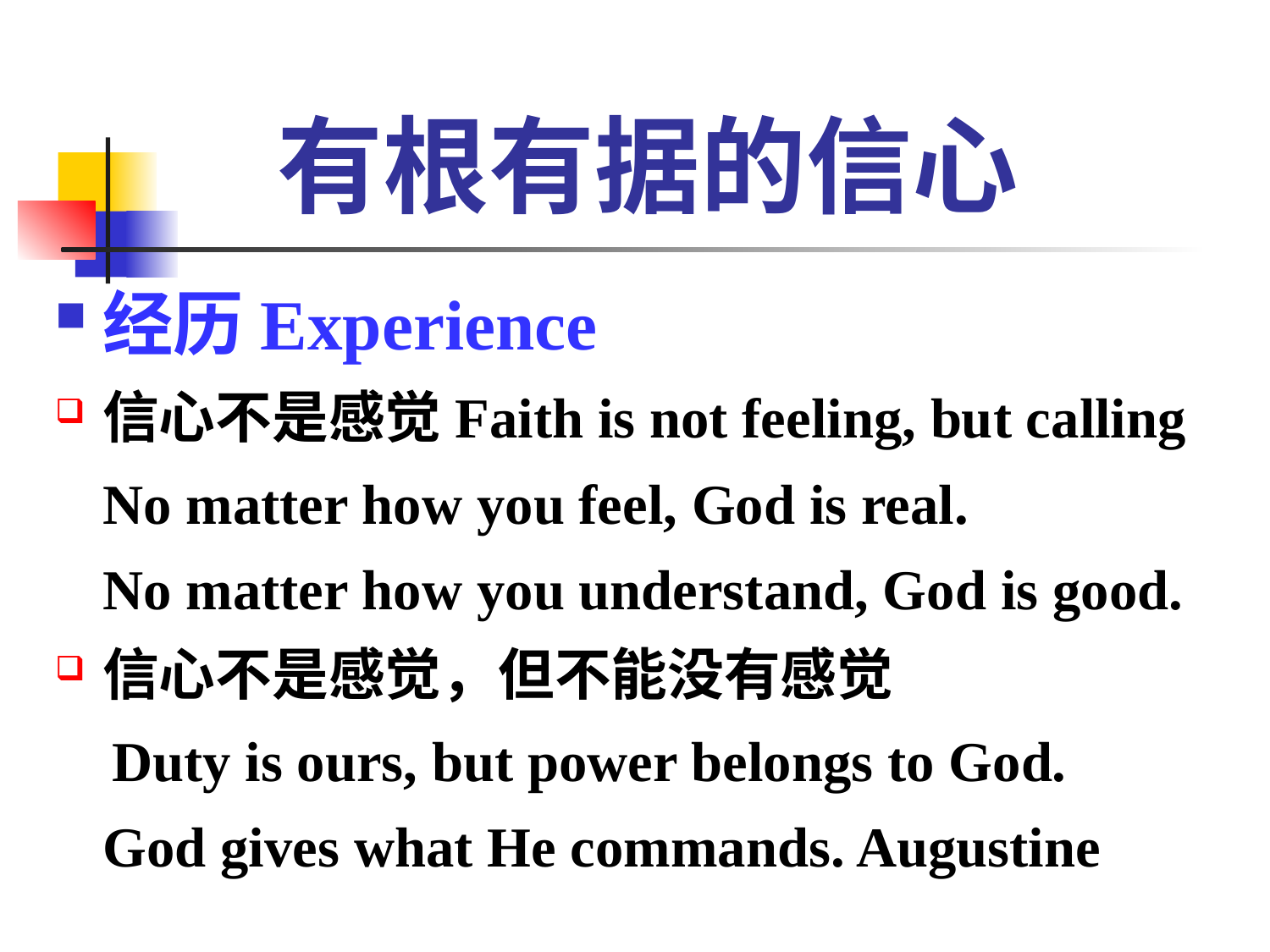

# 有根有据的信心
经历Experience
信心不是感觉Faith is not feeling, but calling
	No matter how you feel, God is real.
	No matter how you understand, God is good.
信心不是感觉，但不能没有感觉
    Duty is ours, but power belongs to God.
	God gives what He commands. Augustine